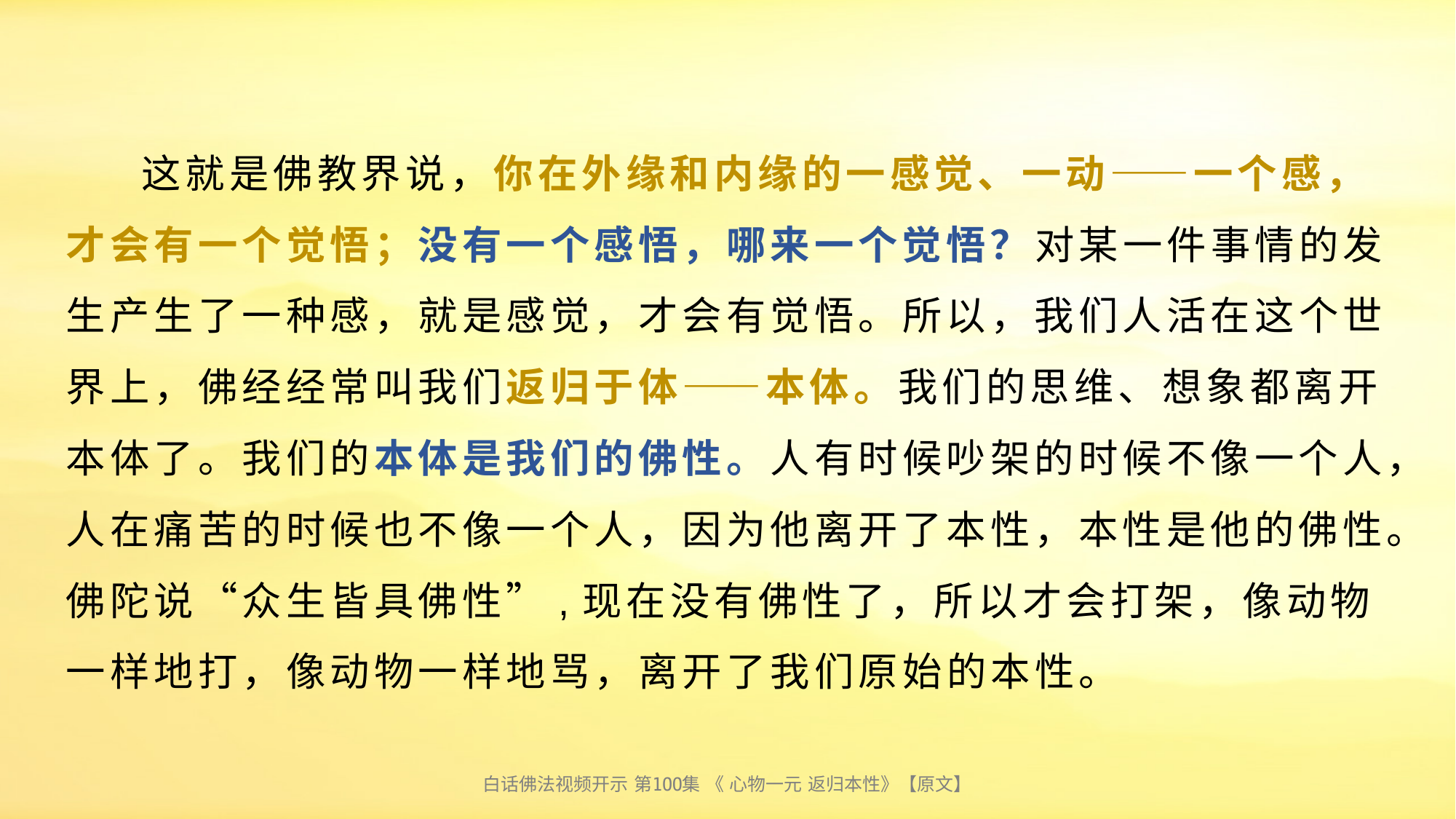

# 这就是佛教界说，你在外缘和内缘的一感觉、一动——一个感，才会有一个觉悟；没有一个感悟，哪来一个觉悟？对某一件事情的发生产生了一种感，就是感觉，才会有觉悟。所以，我们人活在这个世界上，佛经经常叫我们返归于体——本体。我们的思维、想象都离开本体了。我们的本体是我们的佛性。人有时候吵架的时候不像一个人，人在痛苦的时候也不像一个人，因为他离开了本性，本性是他的佛性。佛陀说“众生皆具佛性”,现在没有佛性了，所以才会打架，像动物一样地打，像动物一样地骂，离开了我们原始的本性。
白话佛法视频开示 第100集 《 心物一元 返归本性》【原文】